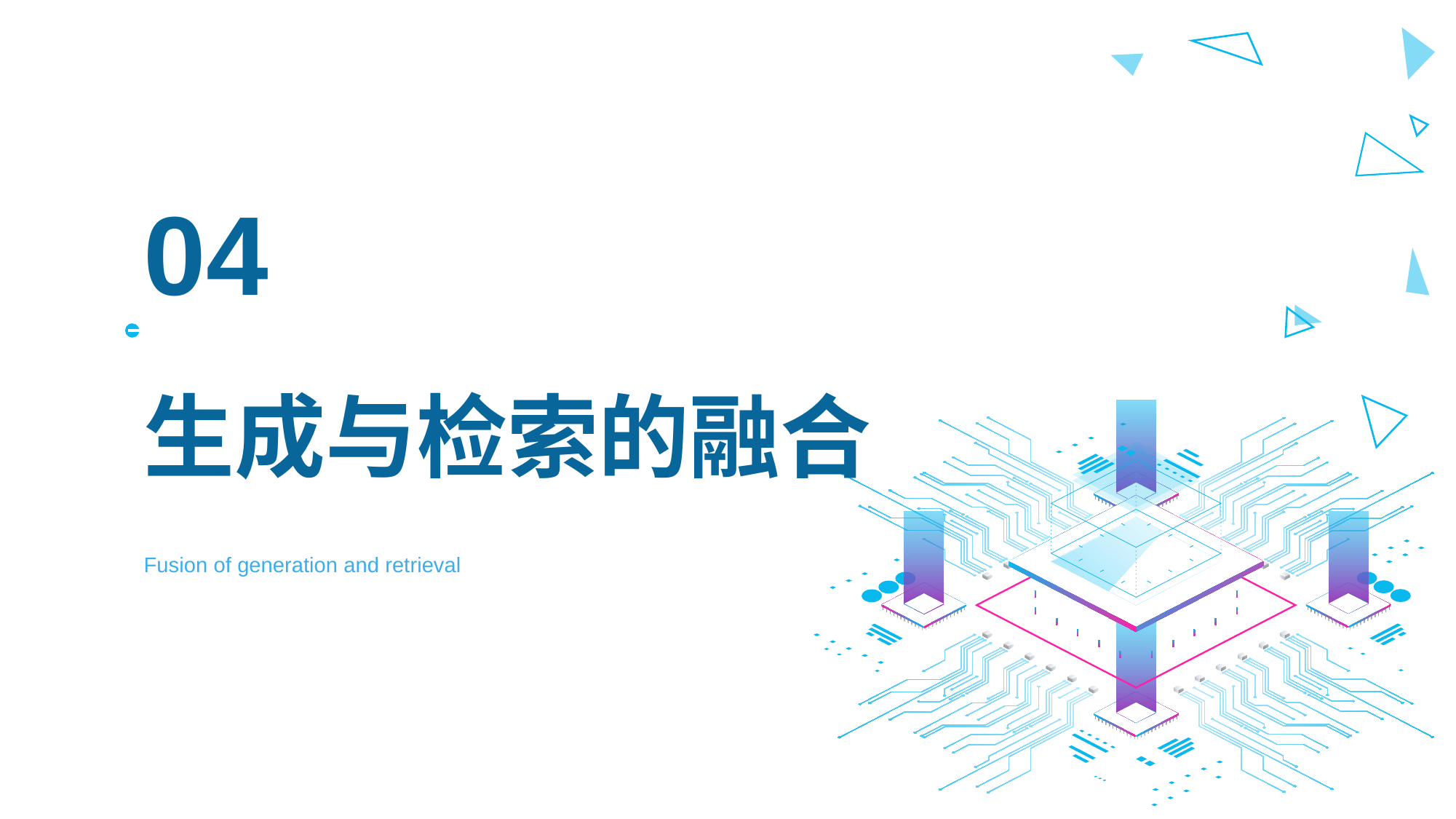

04

生成与检索的融合

Fusion of generation and retrieval